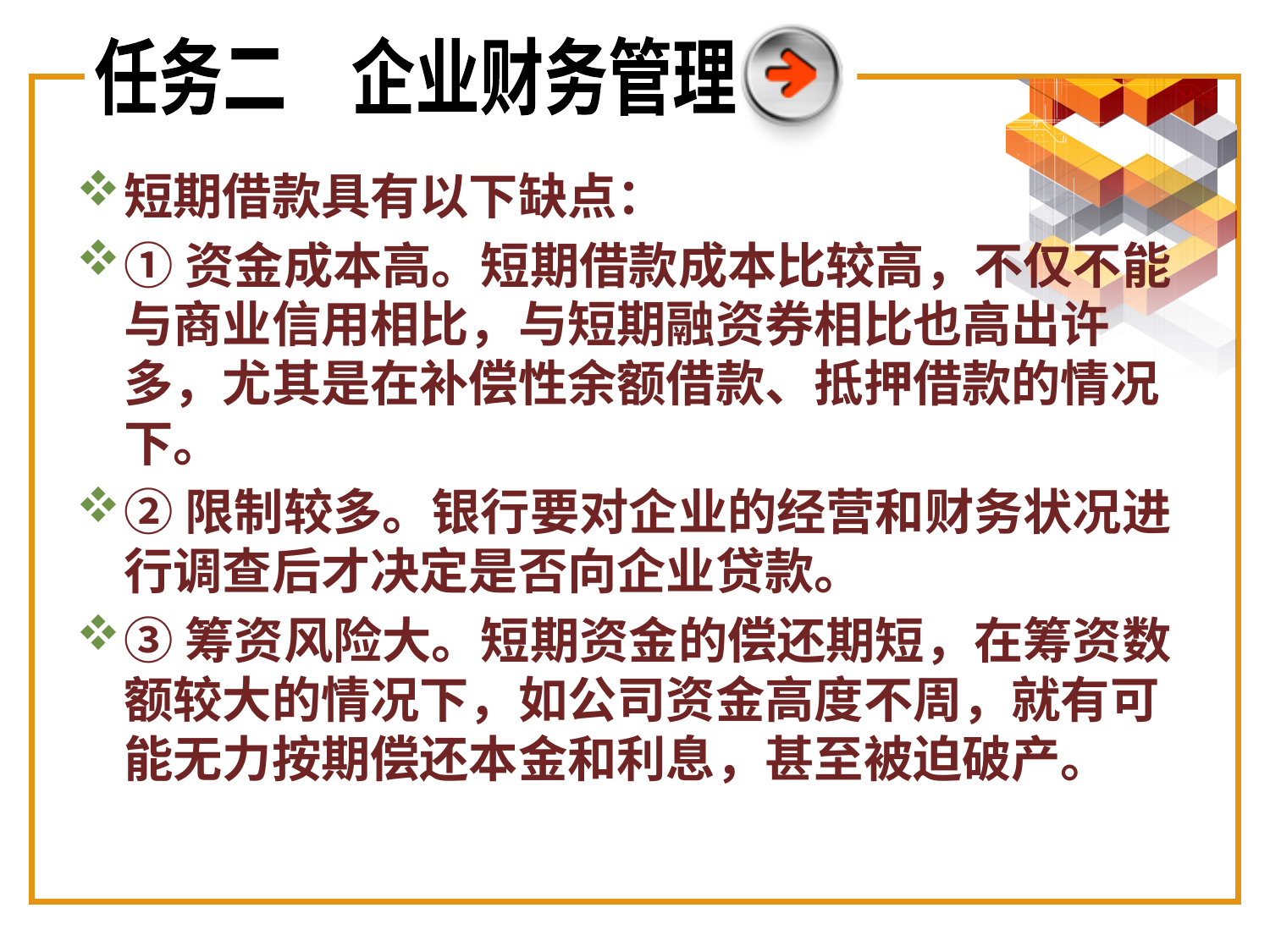

任务二　企业财务管理
短期借款具有以下缺点：
①资金成本高。短期借款成本比较高，不仅不能与商业信用相比，与短期融资券相比也高出许多，尤其是在补偿性余额借款、抵押借款的情况下。
②限制较多。银行要对企业的经营和财务状况进行调查后才决定是否向企业贷款。
③筹资风险大。短期资金的偿还期短，在筹资数额较大的情况下，如公司资金高度不周，就有可能无力按期偿还本金和利息，甚至被迫破产。